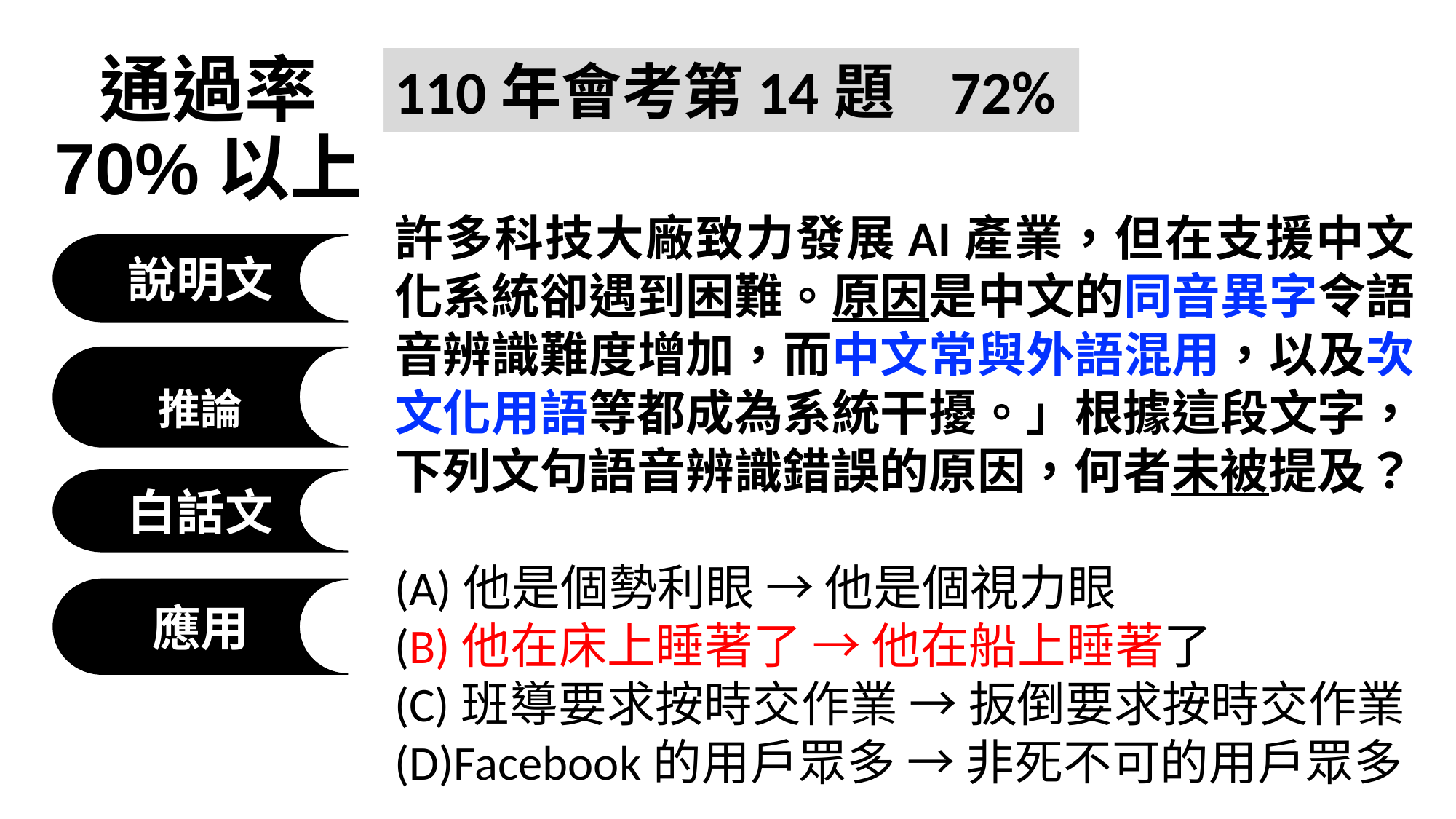

通過率
70%以上
110年會考第14題   72%
許多科技大廠致力發展AI產業，但在支援中文化系統卻遇到困難。原因是中文的同音異字令語音辨識難度增加，而中文常與外語混用，以及次文化用語等都成為系統干擾。」根據這段文字，下列文句語音辨識錯誤的原因，何者未被提及？

(A)他是個勢利眼 → 他是個視力眼
(B)他在床上睡著了 → 他在船上睡著了
(C)班導要求按時交作業 → 扳倒要求按時交作業
(D)Facebook的用戶眾多 → 非死不可的用戶眾多
說明文

推論

白話文
應用